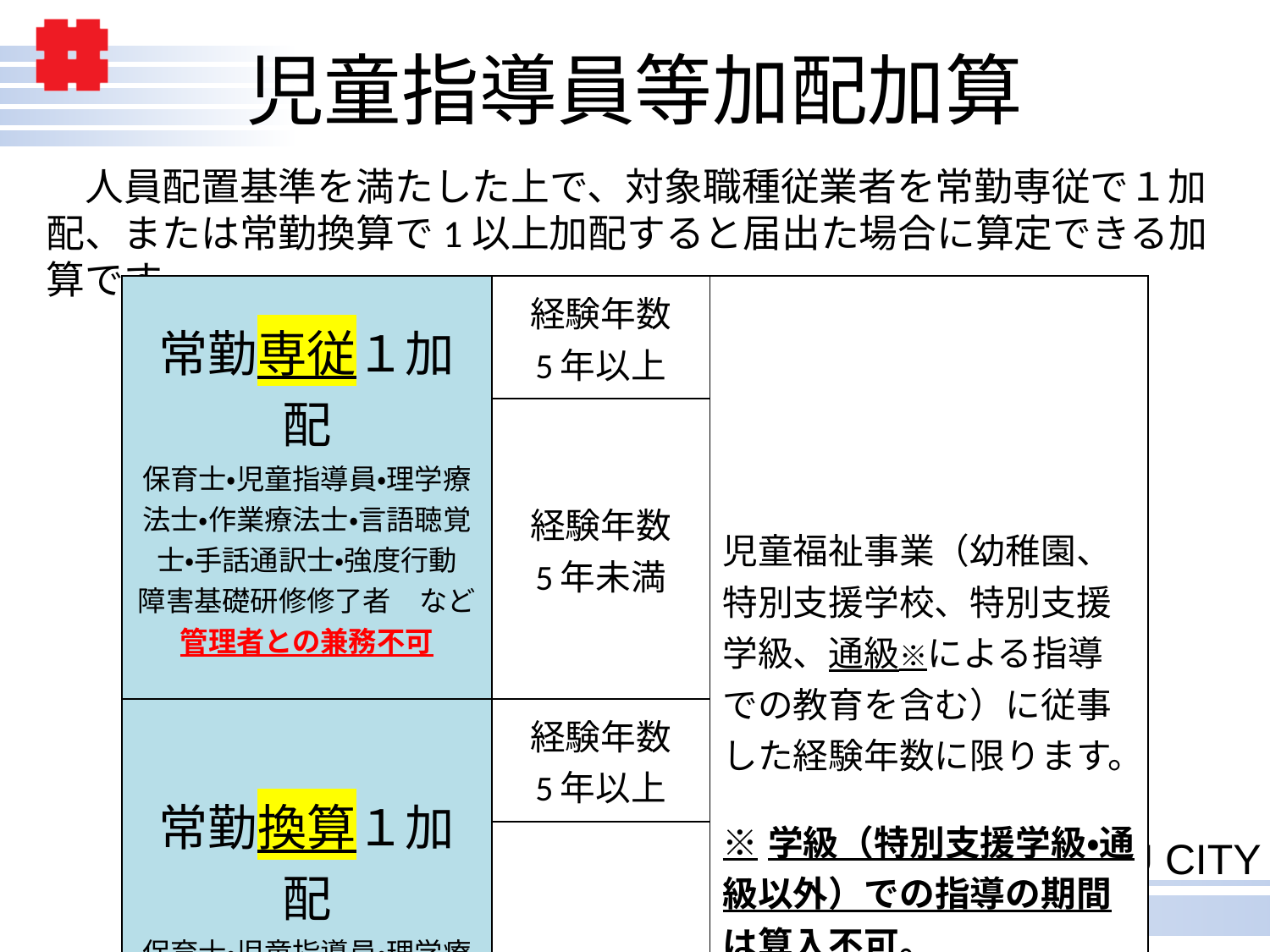

# 児童指導員等加配加算
　人員配置基準を満たした上で、対象職種従業者を常勤専従で１加配、または常勤換算で1以上加配すると届出た場合に算定できる加算です。
| 常勤専従１加配 保育士・児童指導員・理学療法士・作業療法士・言語聴覚士・手話通訳士・強度行動 障害基礎研修修了者　など 管理者との兼務不可 | 経験年数 5年以上 | 児童福祉事業（幼稚園、特別支援学校、特別支援学級、通級※による指導での教育を含む）に従事した経験年数に限ります。 ※学級（特別支援学級・通級以外）での指導の期間は算入不可。 |
| --- | --- | --- |
|  | 経験年数 5年未満 |  |
| 常勤換算１加配 保育士・児童指導員・理学療法士・作業療法士・言語聴覚士・手話通訳士・強度行動 障害基礎研修修了者　など | 経験年数 5年以上 |  |
|  | 経験年数 5年未満 |  |
| 常勤換算１加配 その他従業員 |  |  |